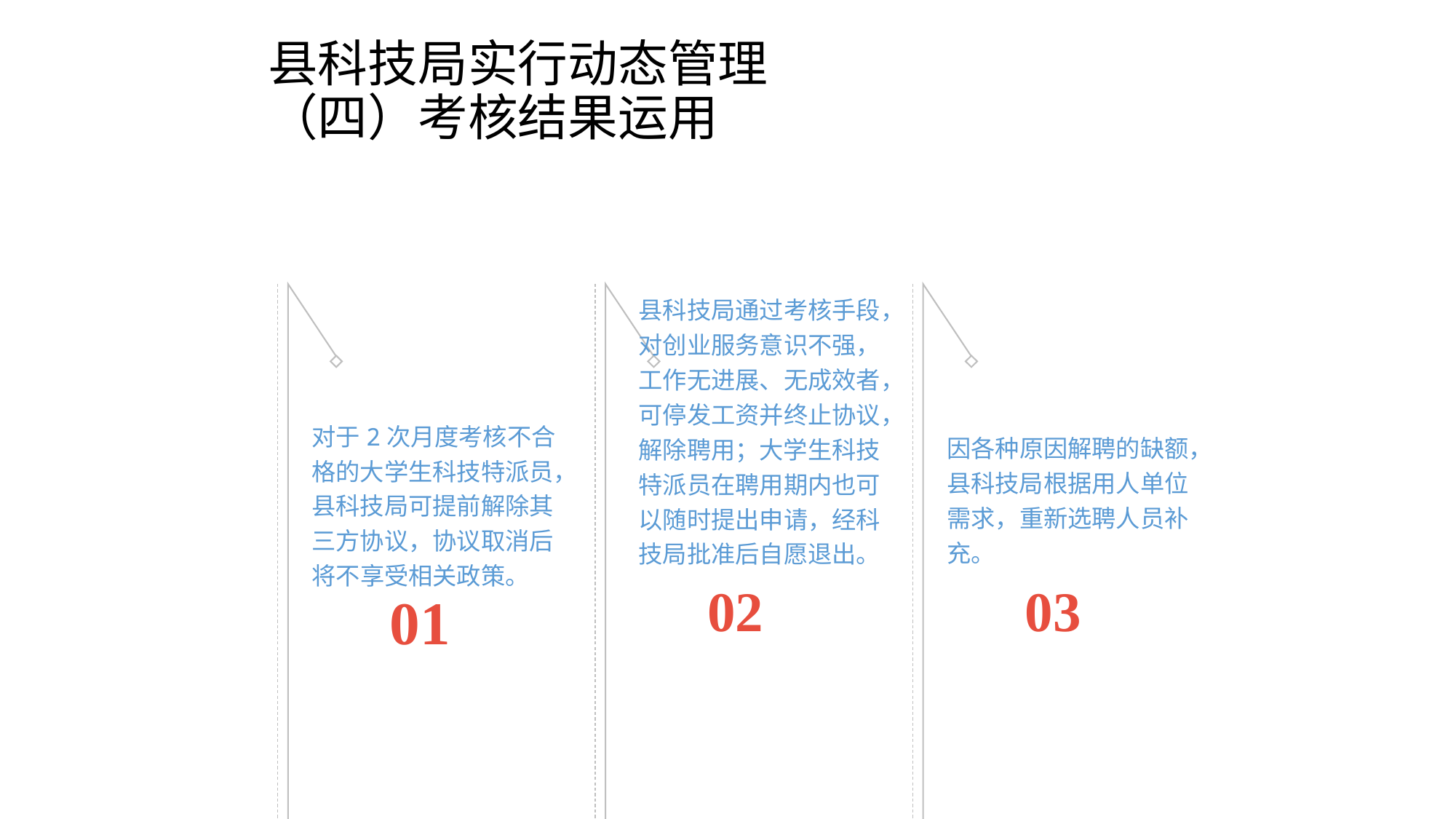

# 县科技局实行动态管理 （四）考核结果运用

县科技局通过考核手段，对创业服务意识不强，工作无进展、无成效者，可停发工资并终止协议，解除聘用；大学生科技特派员在聘用期内也可以随时提出申请，经科技局批准后自愿退出。

对于2次月度考核不合格的大学生科技特派员，县科技局可提前解除其三方协议，协议取消后将不享受相关政策。
因各种原因解聘的缺额，县科技局根据用人单位需求，重新选聘人员补充。
01
02
03